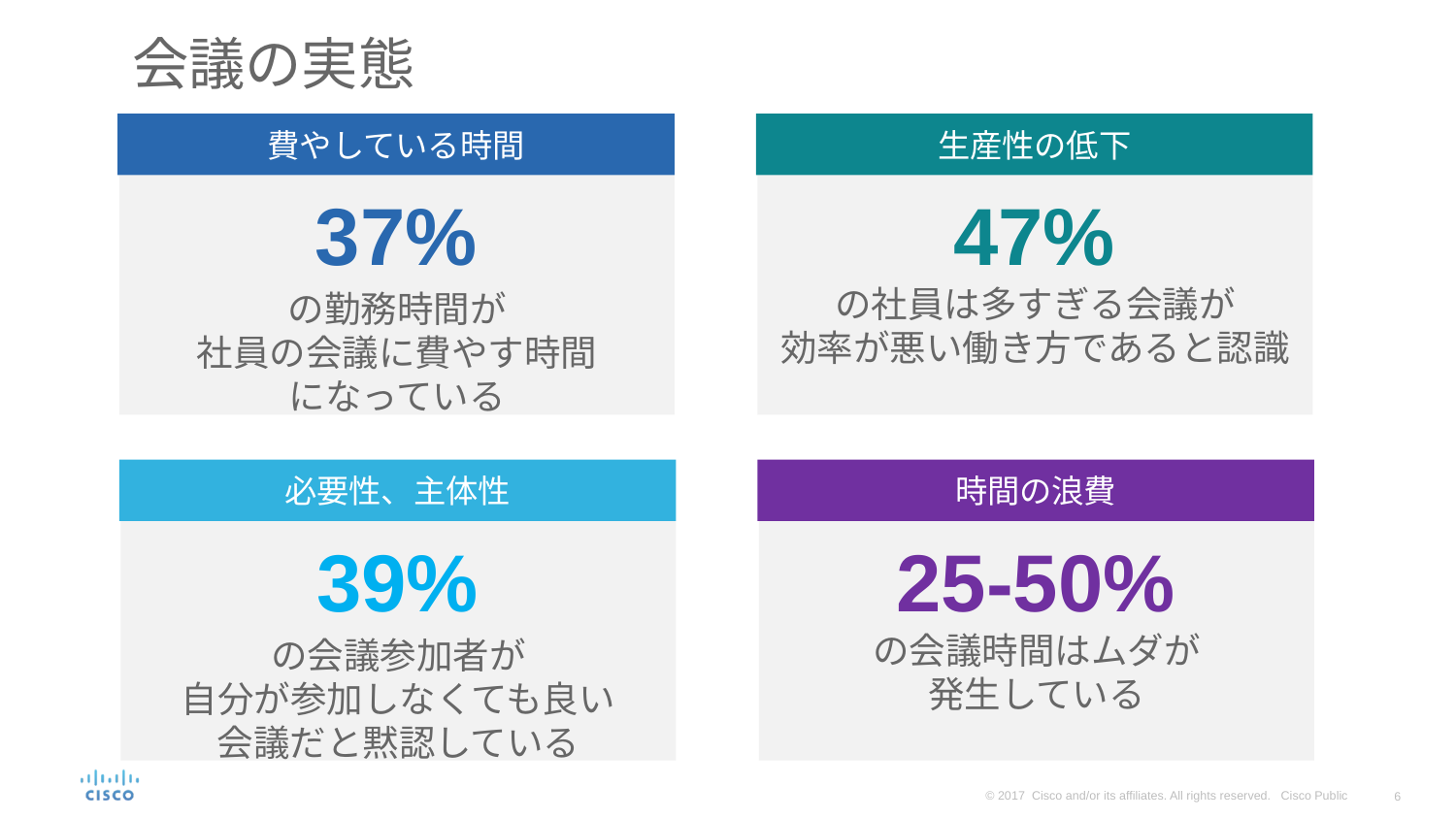

会議の実態
費やしている時間
生産性の低下

の勤務時間が
社員の会議に費やす時間
になっている
37%

の社員は多すぎる会議が
効率が悪い働き方であると認識
47%
# The Way We Work Has Changed
時間の浪費
必要性、主体性

の会議時間はムダが
発生している
25-50%

の会議参加者が
自分が参加しなくても良い
会議だと黙認している
39%